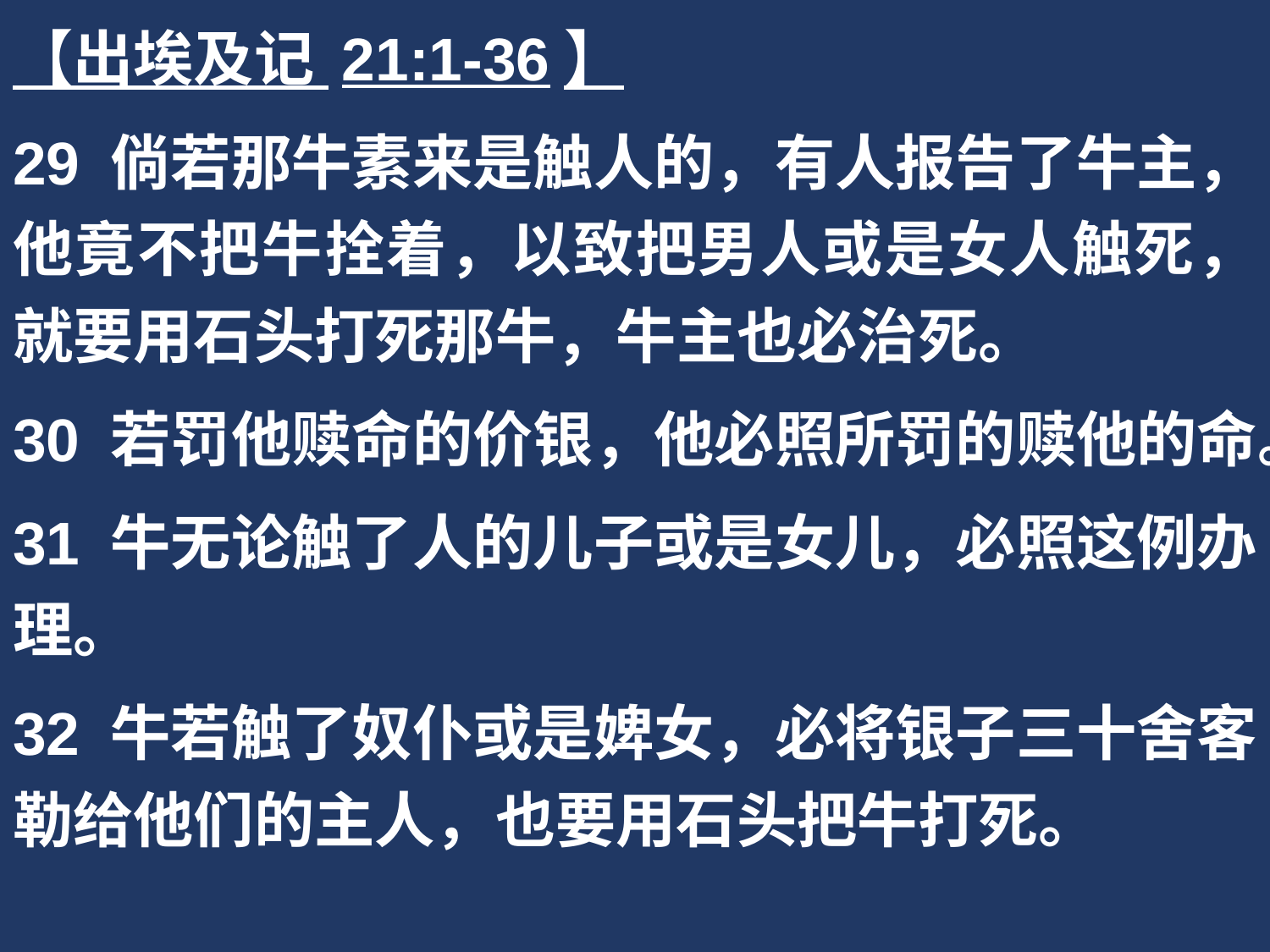

【出埃及记 21:1-36】
29 倘若那牛素来是触人的，有人报告了牛主，他竟不把牛拴着，以致把男人或是女人触死，就要用石头打死那牛，牛主也必治死。
30 若罚他赎命的价银，他必照所罚的赎他的命。
31 牛无论触了人的儿子或是女儿，必照这例办理。
32 牛若触了奴仆或是婢女，必将银子三十舍客勒给他们的主人，也要用石头把牛打死。